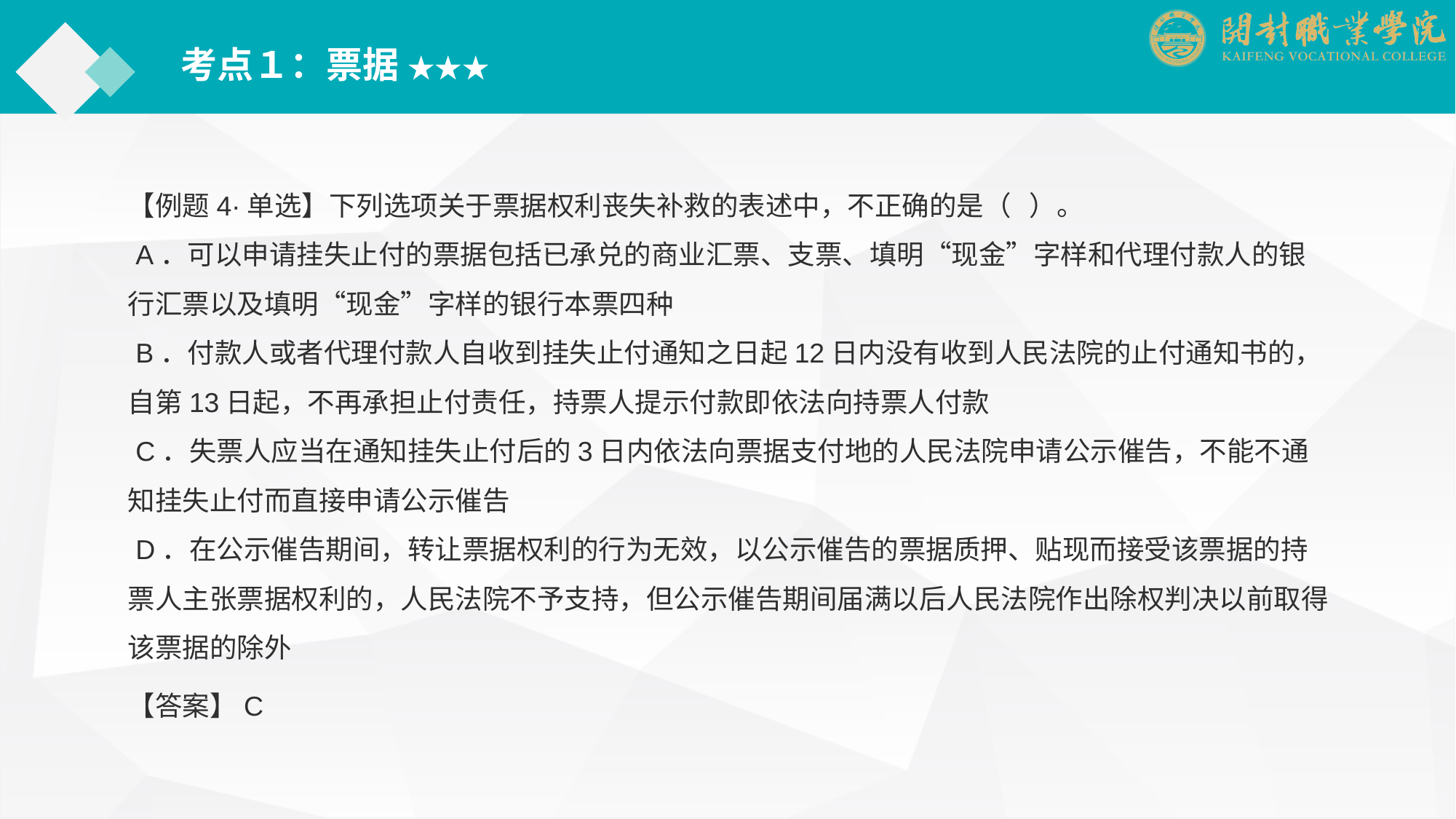

考点１：票据 ★★★
【例题4·单选】下列选项关于票据权利丧失补救的表述中，不正确的是（   ）。
 A．可以申请挂失止付的票据包括已承兑的商业汇票、支票、填明“现金”字样和代理付款人的银行汇票以及填明“现金”字样的银行本票四种
 B．付款人或者代理付款人自收到挂失止付通知之日起12日内没有收到人民法院的止付通知书的，自第13日起，不再承担止付责任，持票人提示付款即依法向持票人付款
 C．失票人应当在通知挂失止付后的3日内依法向票据支付地的人民法院申请公示催告，不能不通知挂失止付而直接申请公示催告
 D．在公示催告期间，转让票据权利的行为无效，以公示催告的票据质押、贴现而接受该票据的持票人主张票据权利的，人民法院不予支持，但公示催告期间届满以后人民法院作出除权判决以前取得该票据的除外
【答案】C